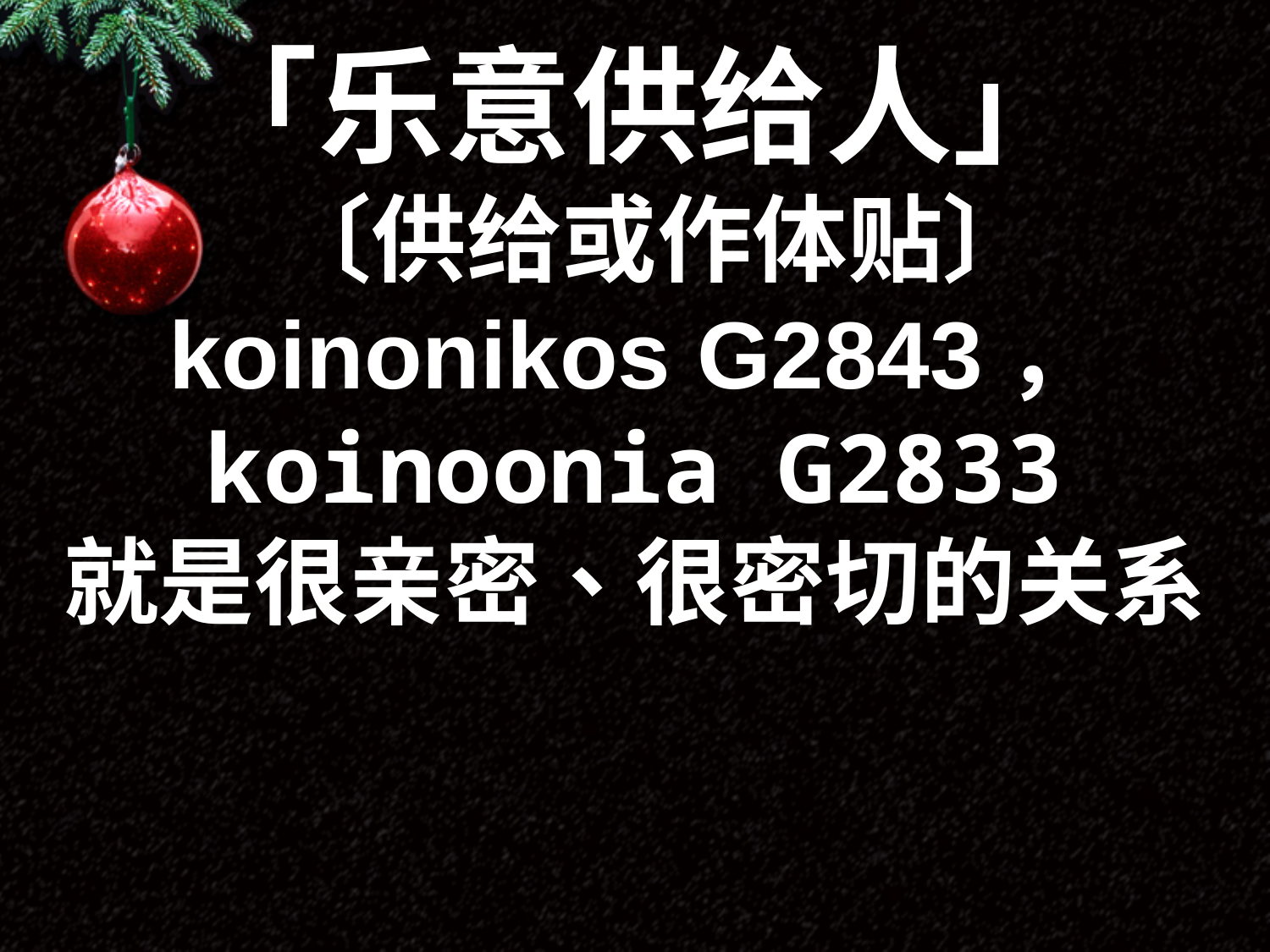

「乐意供给人」
 〔供给或作体贴〕
koinonikos G2843，
koinoonia G2833
就是很亲密、很密切的关系